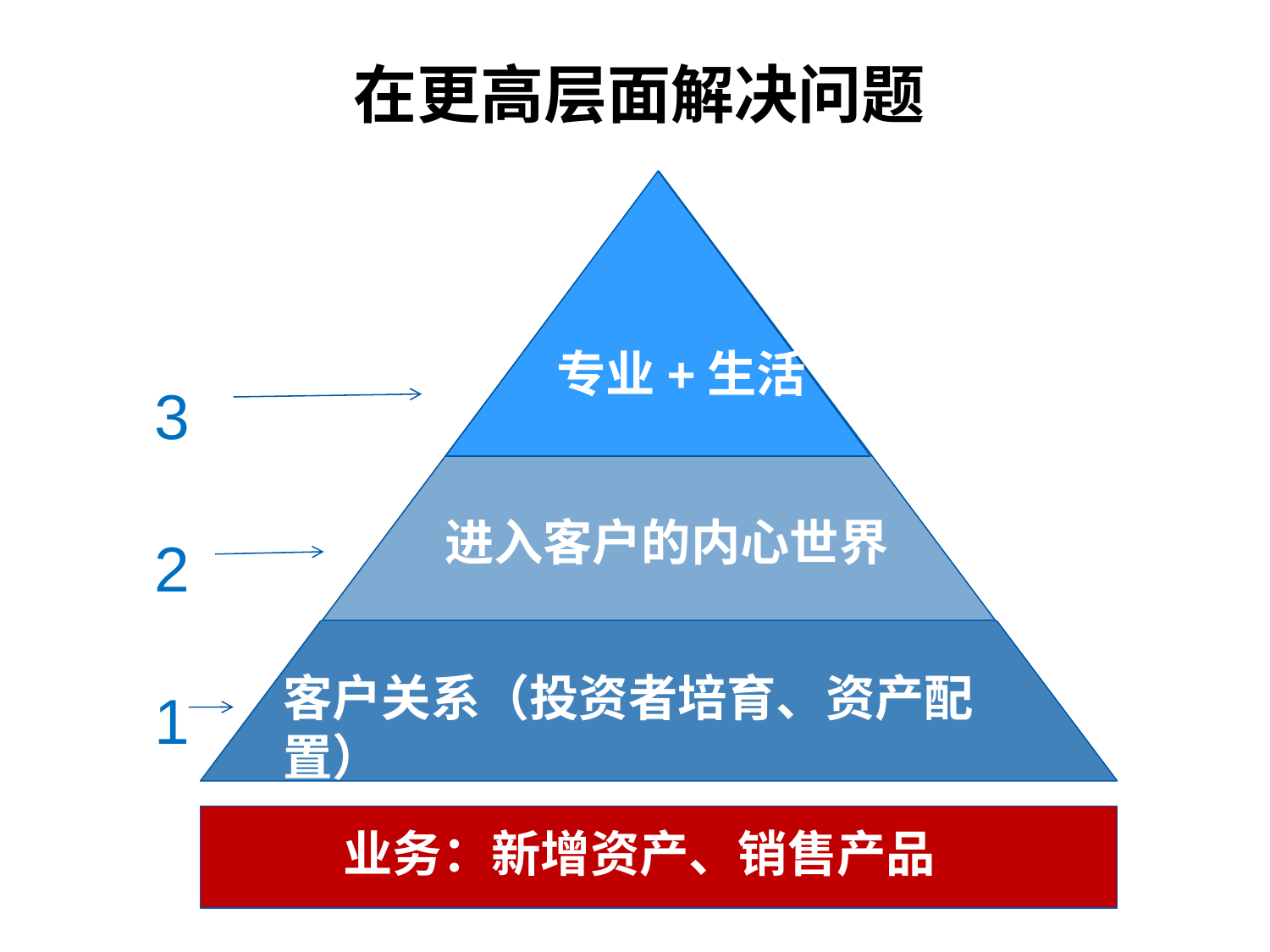

在更高层面解决问题
#

3
2
1
专业+生活
进入客户的内心世界
客户关系（投资者培育、资产配置）

业务：新增资产、销售产品